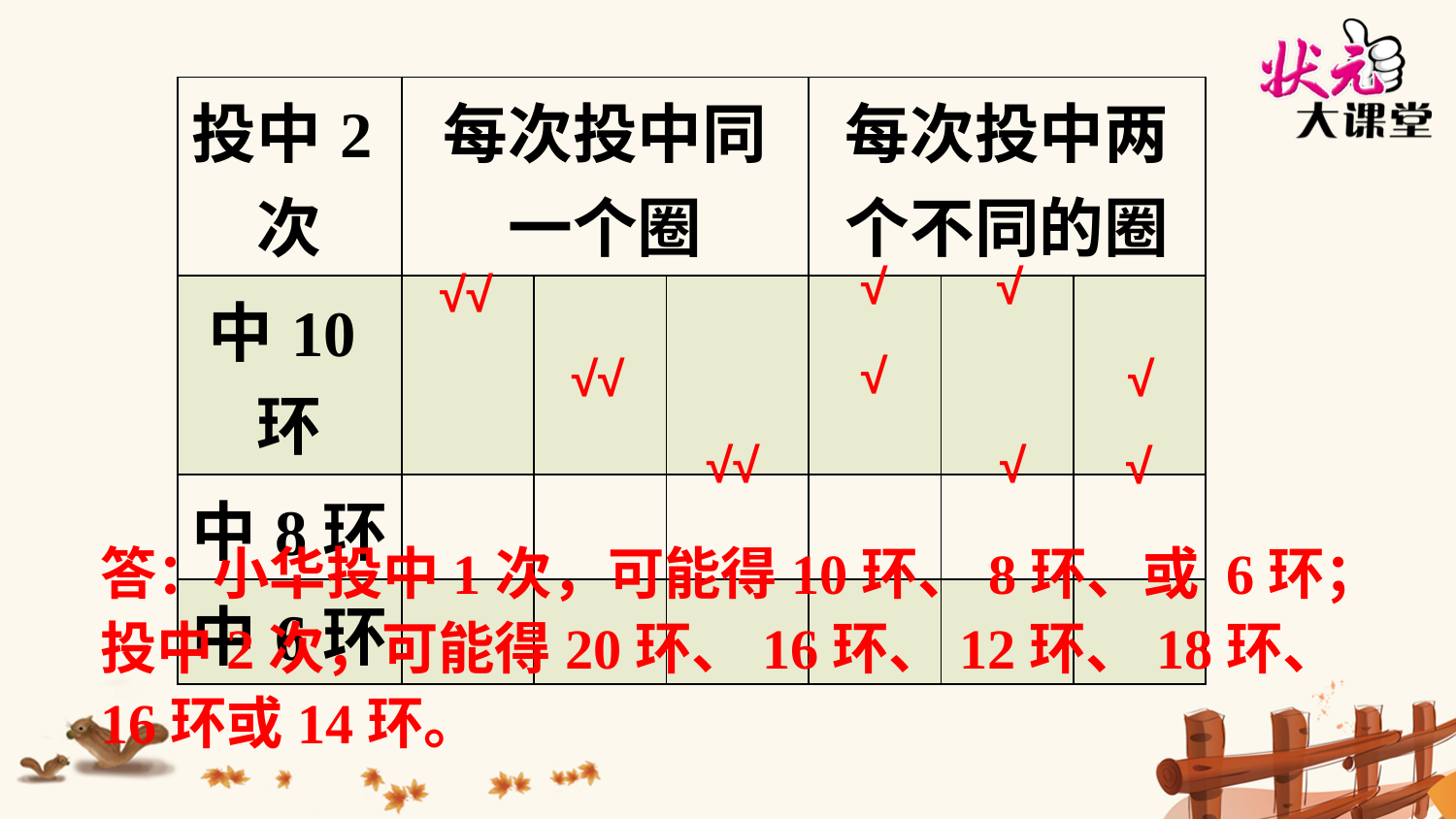

| 投中2次 | 每次投中同一个圈 |  |  | 每次投中两个不同的圈 |  |  |
| --- | --- | --- | --- | --- | --- | --- |
| 中10环 |  |  |  |  |  |  |
| 中8环 |  |  |  |  |  |  |
| 中6环 |  |  |  |  |  |  |
√
√
√√
√
√√
√
√√
√
√
答：小华投中1次，可能得10环、8环、或 6环；投中2次，可能得20环、16环、12环、18环、16环或14环。